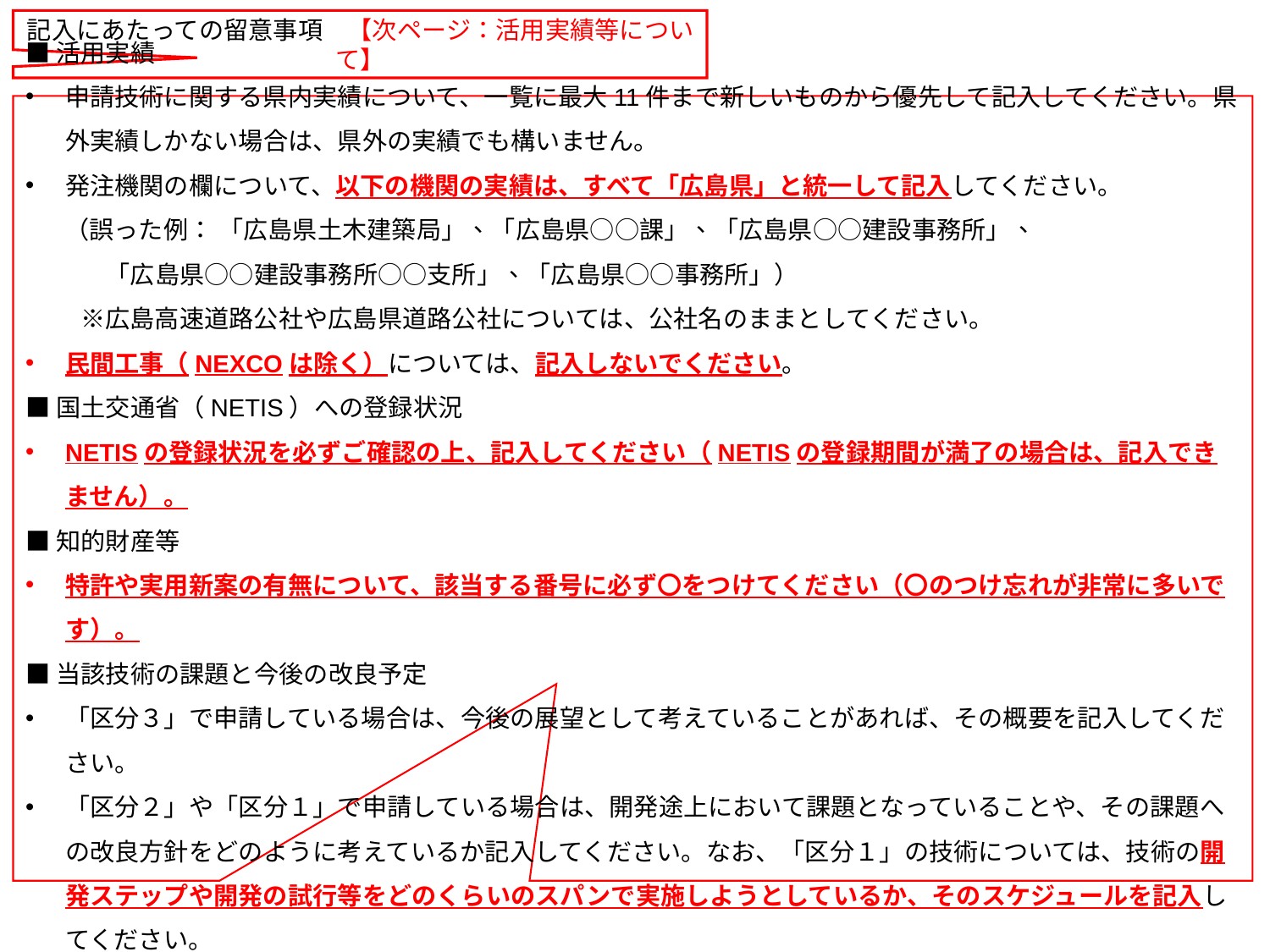

記入にあたっての留意事項　【次ページ：活用実績等について】
■活用実績
申請技術に関する県内実績について、一覧に最大11件まで新しいものから優先して記入してください。県外実績しかない場合は、県外の実績でも構いません。
発注機関の欄について、以下の機関の実績は、すべて「広島県」と統一して記入してください。
      （誤った例： 「広島県土木建築局」、「広島県○○課」、「広島県○○建設事務所」、
　　　 「広島県○○建設事務所○○支所」、「広島県○○事務所」）
　　 ※広島高速道路公社や広島県道路公社については、公社名のままとしてください。
民間工事（NEXCOは除く）については、記入しないでください。
■国土交通省（NETIS）への登録状況
NETISの登録状況を必ずご確認の上、記入してください（NETISの登録期間が満了の場合は、記入できません）。
■知的財産等
特許や実用新案の有無について、該当する番号に必ず〇をつけてください（〇のつけ忘れが非常に多いです）。
■当該技術の課題と今後の改良予定
「区分３」で申請している場合は、今後の展望として考えていることがあれば、その概要を記入してください。
「区分２」や「区分１」で申請している場合は、開発途上において課題となっていることや、その課題への改良方針をどのように考えているか記入してください。なお、「区分１」の技術については、技術の開発ステップや開発の試行等をどのくらいのスパンで実施しようとしているか、そのスケジュールを記入してください。